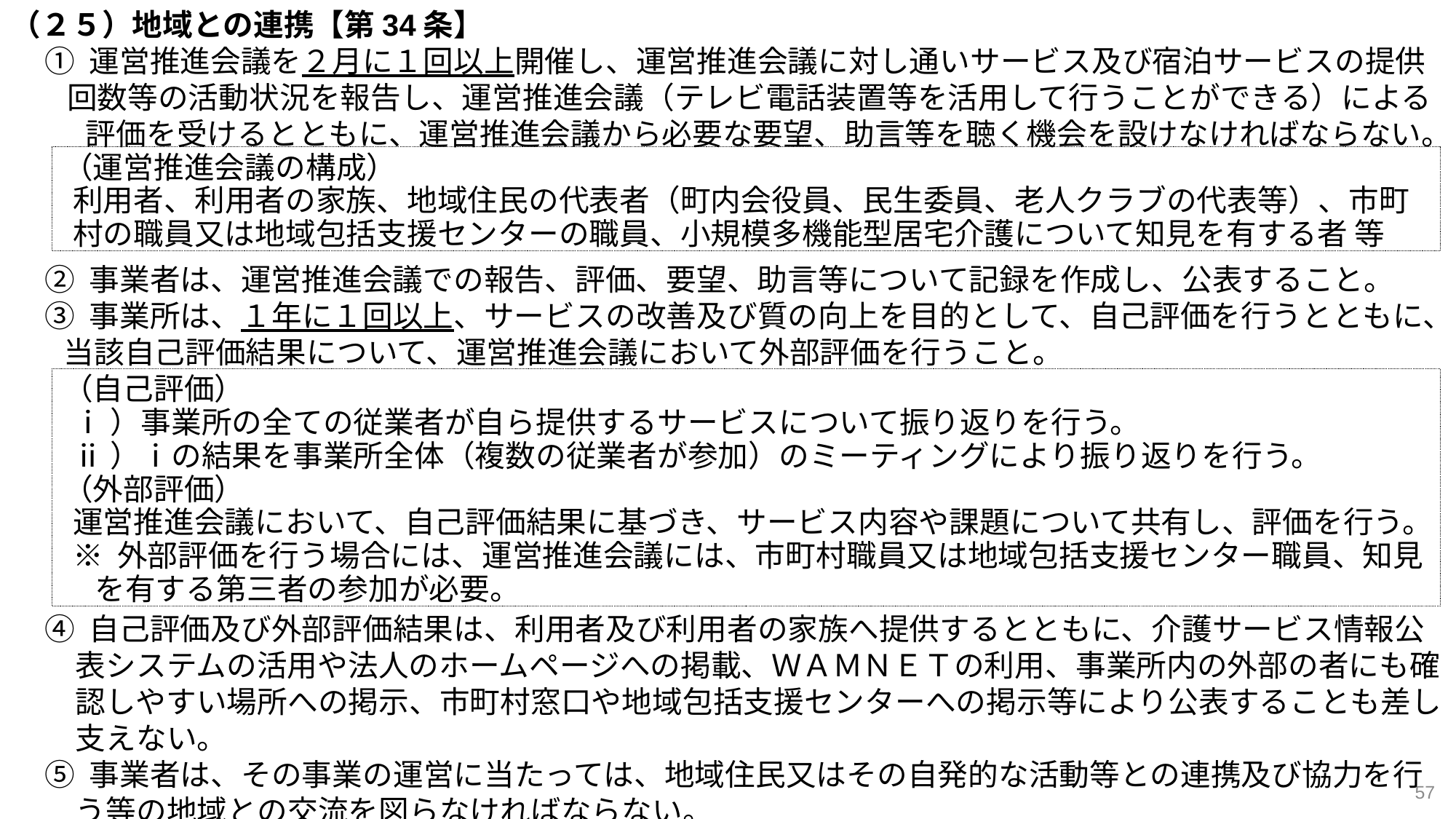

（２５）地域との連携【第34条】
① 運営推進会議を２月に１回以上開催し、運営推進会議に対し通いサービス及び宿泊サービスの提供
回数等の活動状況を報告し、運営推進会議（テレビ電話装置等を活用して行うことができる）による評価を受けるとともに、運営推進会議から必要な要望、助言等を聴く機会を設けなければならない。

② 事業者は、運営推進会議での報告、評価、要望、助言等について記録を作成し、公表すること。
③ 事業所は、１年に１回以上、サービスの改善及び質の向上を目的として、自己評価を行うとともに、当該自己評価結果について、運営推進会議において外部評価を行うこと。

④ 自己評価及び外部評価結果は、利用者及び利用者の家族へ提供するとともに、介護サービス情報公表システムの活用や法人のホームページへの掲載、ＷＡＭＮＥＴの利用、事業所内の外部の者にも確認しやすい場所への掲示、市町村窓口や地域包括支援センターへの掲示等により公表することも差し支えない。
⑤ 事業者は、その事業の運営に当たっては、地域住民又はその自発的な活動等との連携及び協力を行う等の地域との交流を図らなければならない。
（運営推進会議の構成）
利用者、利用者の家族、地域住民の代表者（町内会役員、民生委員、老人クラブの代表等）、市町村の職員又は地域包括支援センターの職員、小規模多機能型居宅介護について知見を有する者 等
（自己評価）
ⅰ）事業所の全ての従業者が自ら提供するサービスについて振り返りを行う。
ⅱ）ⅰの結果を事業所全体（複数の従業者が参加）のミーティングにより振り返りを行う。
（外部評価）
運営推進会議において、自己評価結果に基づき、サービス内容や課題について共有し、評価を行う。
※ 外部評価を行う場合には、運営推進会議には、市町村職員又は地域包括支援センター職員、知見を有する第三者の参加が必要。
57